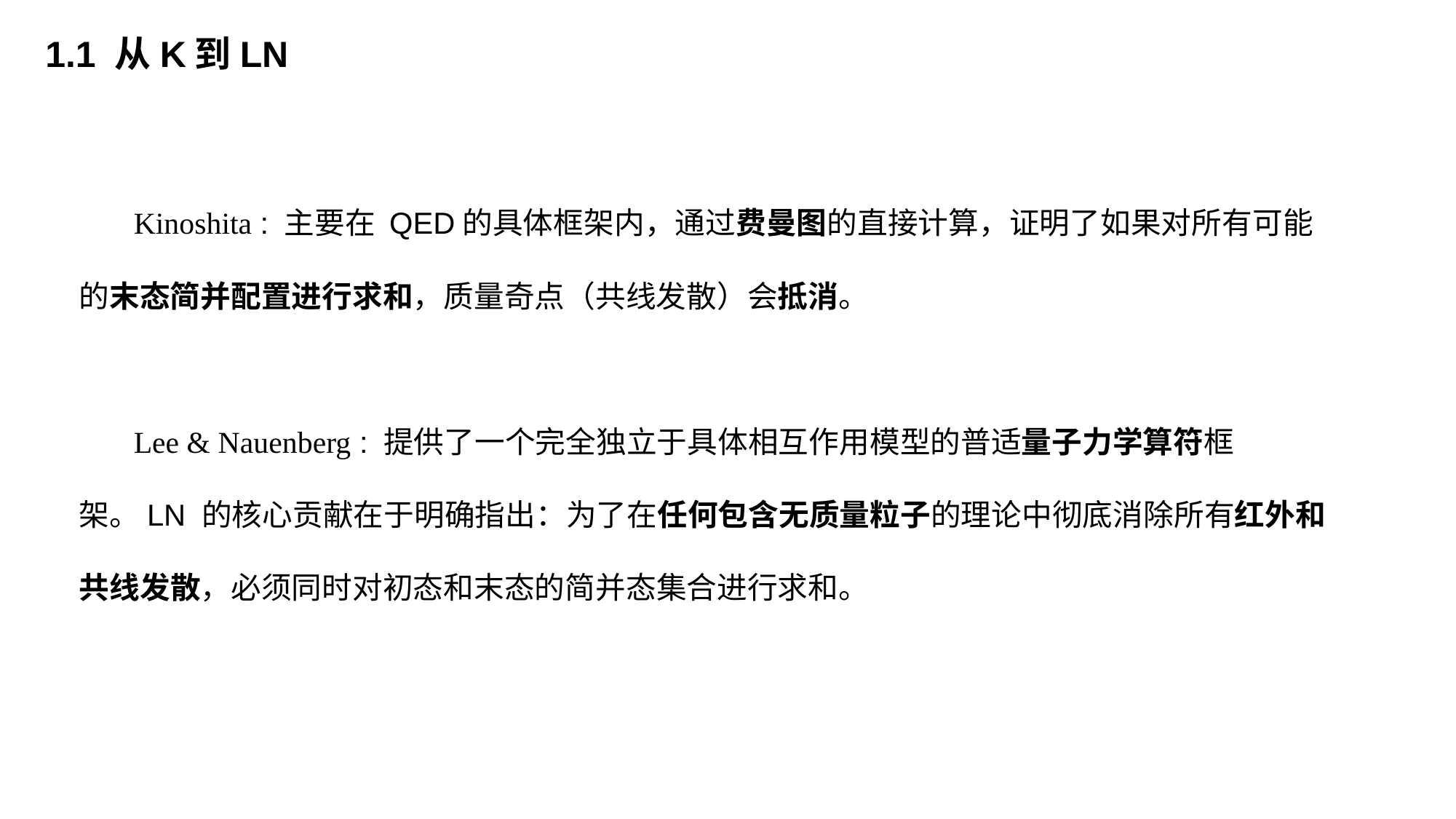

1.1 从K到LN
Kinoshita : 主要在 QED的具体框架内，通过费曼图的直接计算，证明了如果对所有可能的末态简并配置进行求和，质量奇点（共线发散）会抵消。

Lee & Nauenberg : 提供了一个完全独立于具体相互作用模型的普适量子力学算符框架。LN 的核心贡献在于明确指出：为了在任何包含无质量粒子的理论中彻底消除所有红外和共线发散，必须同时对初态和末态的简并态集合进行求和。
3